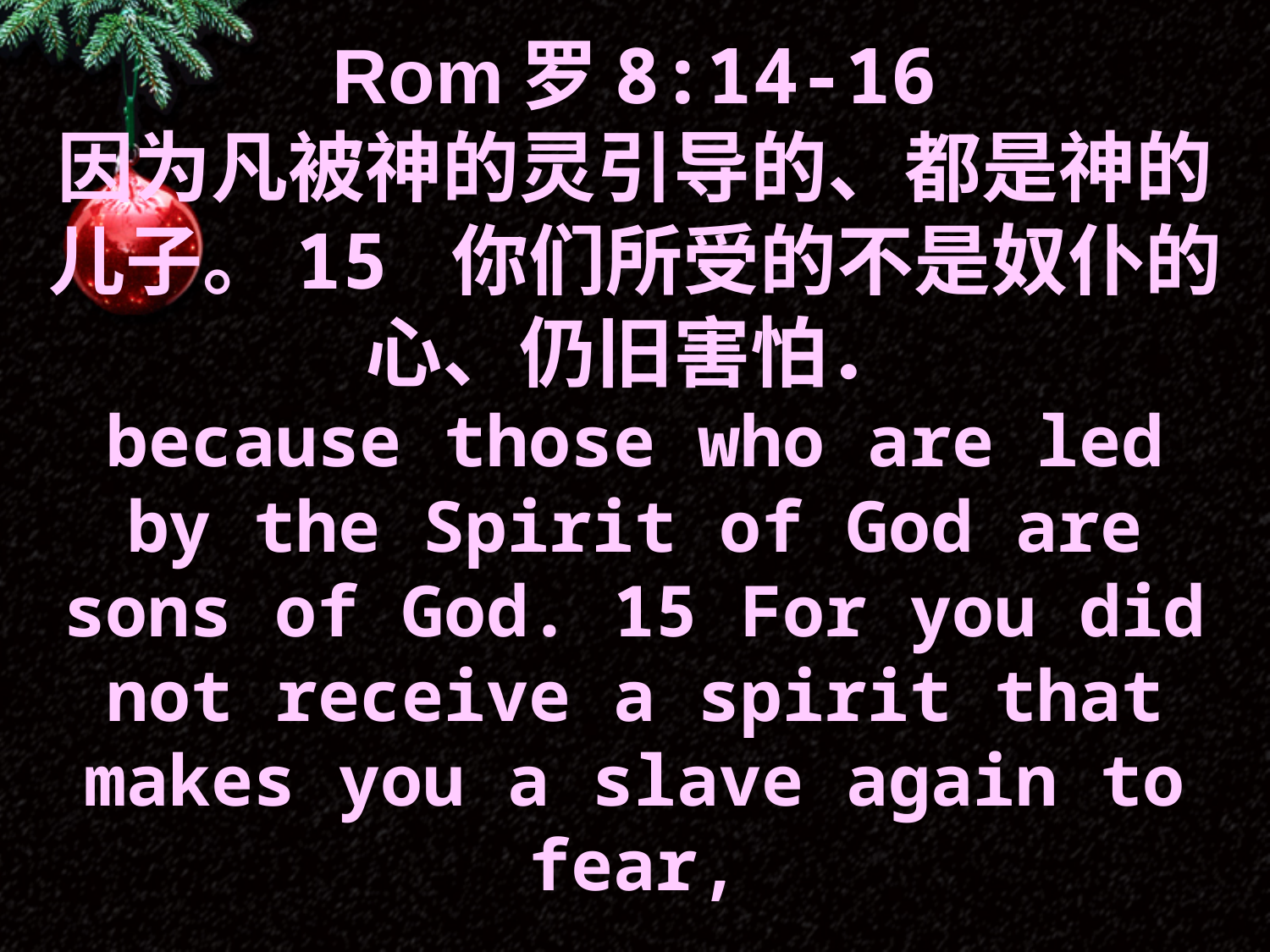

Rom罗8:14-16
因为凡被神的灵引导的、都是神的儿子。15 你们所受的不是奴仆的心、仍旧害怕．
because those who are led by the Spirit of God are sons of God. 15 For you did not receive a spirit that makes you a slave again to fear,